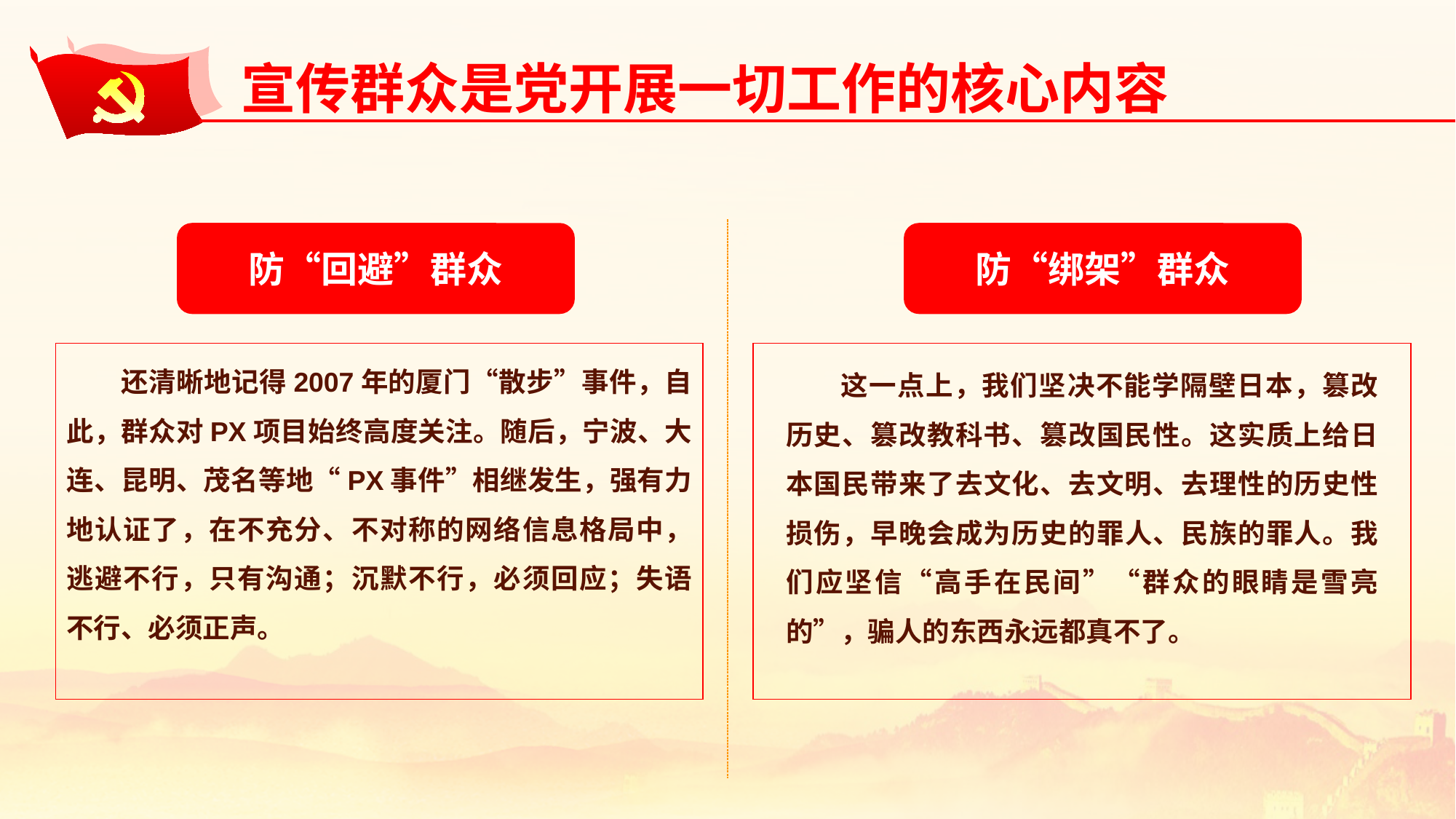

宣传群众是党开展一切工作的核心内容
防“回避”群众
防“绑架”群众

还清晰地记得2007年的厦门“散步”事件，自此，群众对PX项目始终高度关注。随后，宁波、大连、昆明、茂名等地“PX事件”相继发生，强有力地认证了，在不充分、不对称的网络信息格局中，逃避不行，只有沟通；沉默不行，必须回应；失语不行、必须正声。

这一点上，我们坚决不能学隔壁日本，篡改历史、篡改教科书、篡改国民性。这实质上给日本国民带来了去文化、去文明、去理性的历史性损伤，早晚会成为历史的罪人、民族的罪人。我们应坚信“高手在民间”“群众的眼睛是雪亮的”，骗人的东西永远都真不了。
延时符（正式讲课时请删除）